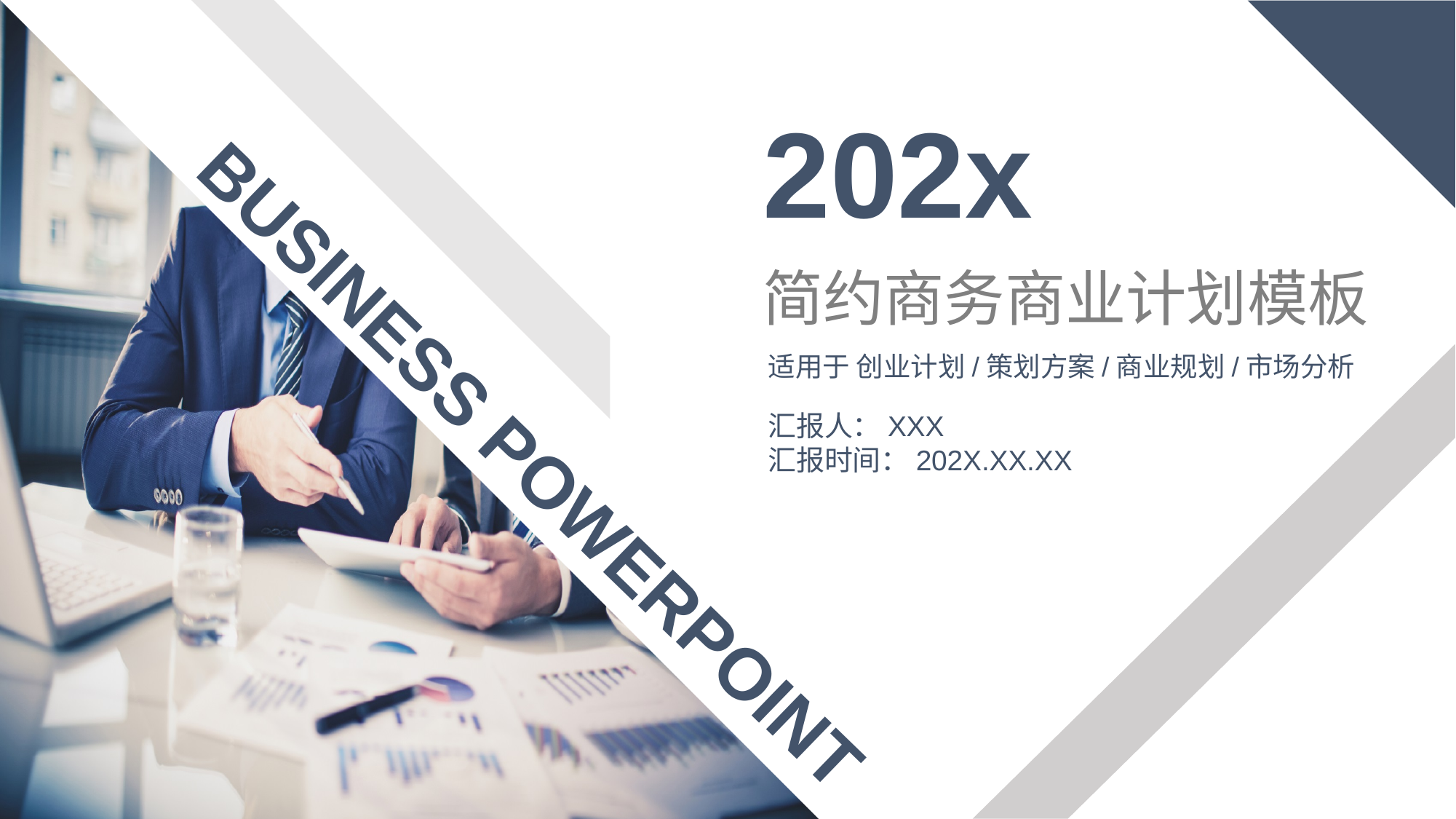

202x
简约商务商业计划模板

适用于 创业计划/策划方案/商业规划/市场分析
汇报人：XXX
汇报时间：202X.XX.XX
BUSINESS POWERPOINT